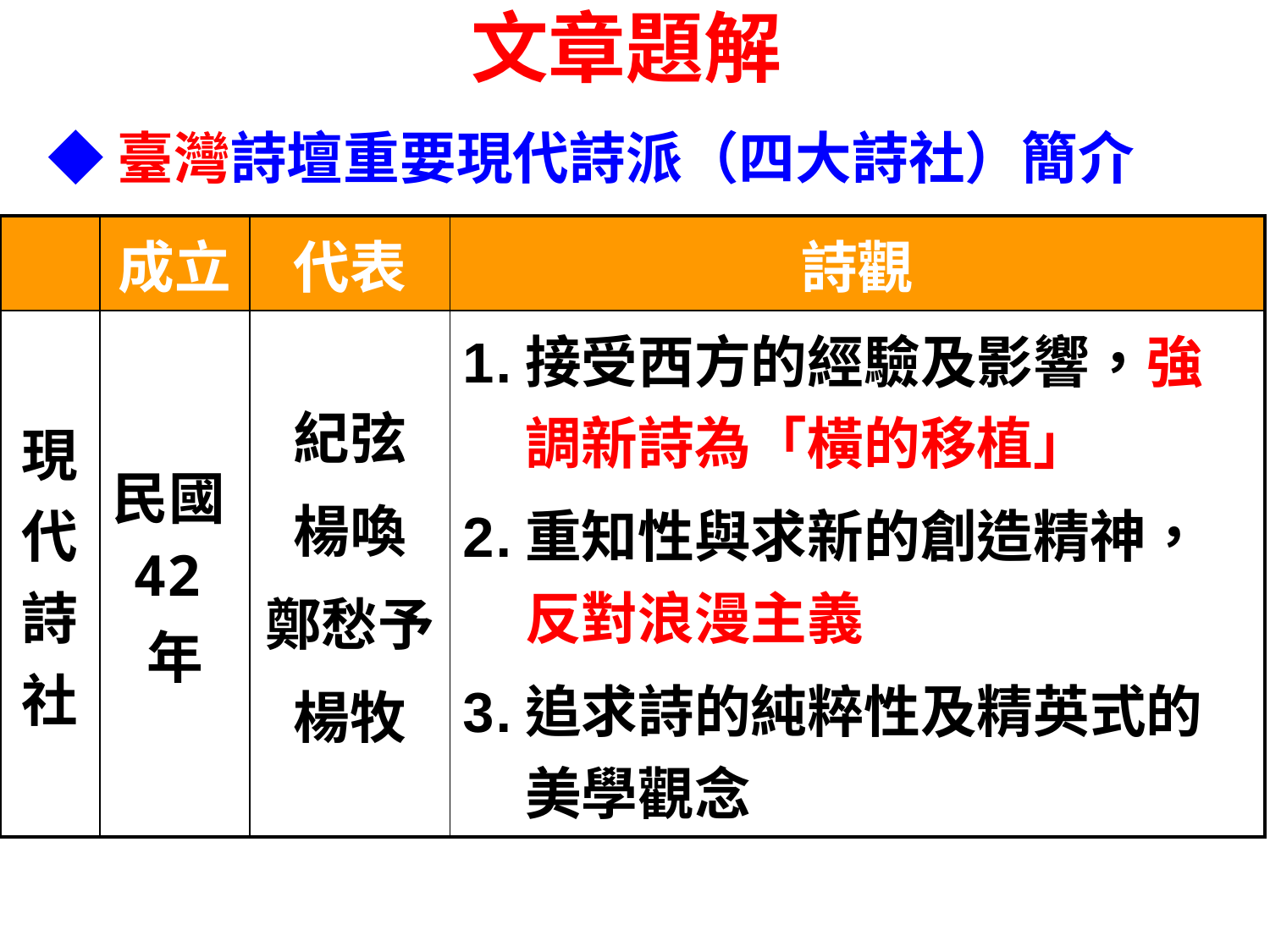

文章題解
◆臺灣詩壇重要現代詩派（四大詩社）簡介
|  | 成立 | 代表 | 詩觀 |
| --- | --- | --- | --- |
| 現代詩社 | 民國42年 | 紀弦 楊喚 鄭愁予 楊牧 | 接受西方的經驗及影響，強調新詩為「橫的移植」 重知性與求新的創造精神，反對浪漫主義 追求詩的純粹性及精英式的美學觀念 |